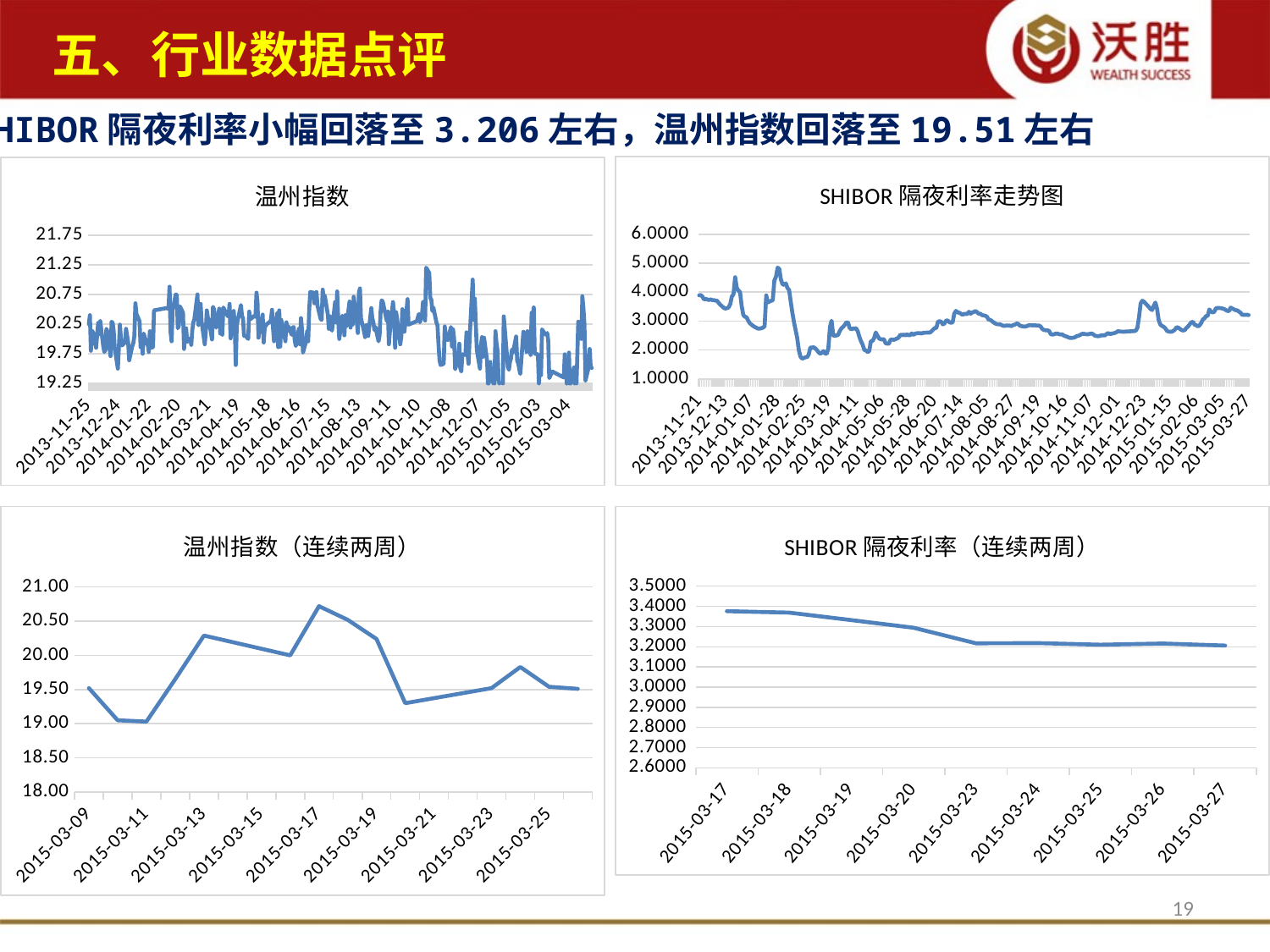

五、行业数据点评

SHIBOR隔夜利率小幅回落至3.206左右，温州指数回落至19.51左右

### Chart: SHIBOR隔夜利率走势图

| Category |  |
|---|---|
| 41599 | 3.889 |
| 41600 | 3.898999999999999 |
| 41603 | 3.847 |
| 41604 | 3.746 |
| 41605 | 3.7640000000000002 |
| 41606 | 3.746 |
| 41607 | 3.726 |
| 41610 | 3.748 |
| 41611 | 3.725 |
| 41612 | 3.723500000000001 |
| 41613 | 3.703 |
| 41614 | 3.7 |
| 41617 | 3.62 |
| 41618 | 3.558 |
| 41619 | 3.51 |
| 41620 | 3.46 |
| 41621 | 3.4320999999999993 |
| 41624 | 3.447 |
| 41625 | 3.4699999999999998 |
| 41626 | 3.588 |
| 41627 | 3.845999999999999 |
| 41628 | 3.927 |
| 41631 | 4.514999999999998 |
| 41632 | 4.144999999999998 |
| 41633 | 4.05 |
| 41634 | 4.001 |
| 41635 | 3.512999999999999 |
| 41638 | 3.205 |
| 41639 | 3.148 |
| 41641 | 3.131 |
| 41642 | 3.006 |
| 41645 | 2.92 |
| 41646 | 2.874999999999999 |
| 41647 | 2.829999999999999 |
| 41648 | 2.794 |
| 41649 | 2.766 |
| 41652 | 2.738 |
| 41653 | 2.7395 |
| 41654 | 2.7513 |
| 41655 | 2.7723 |
| 41656 | 2.8169999999999993 |
| 41659 | 3.888 |
| 41660 | 3.641 |
| 41661 | 3.6759999999999997 |
| 41662 | 3.7 |
| 41663 | 3.7193 |
| 41665 | 4.4 |
| 41666 | 4.534 |
| 41667 | 4.8477 |
| 41668 | 4.8 |
| 41669 | 4.435 |
| 41677 | 4.27 |
| 41678 | 4.25 |
| 41680 | 4.3035 |
| 41681 | 4.137 |
| 41682 | 4.075 |
| 41683 | 3.669 |
| 41684 | 3.278 |
| 41687 | 2.950999999999999 |
| 41688 | 2.68 |
| 41689 | 2.403 |
| 41690 | 1.981 |
| 41691 | 1.764 |
| 41694 | 1.7 |
| 41695 | 1.72 |
| 41696 | 1.75 |
| 41697 | 1.75 |
| 41698 | 1.8457999999999997 |
| 41701 | 2.085 |
| 41702 | 2.083 |
| 41703 | 2.09 |
| 41704 | 2.0547 |
| 41705 | 1.9948 |
| 41708 | 1.919 |
| 41709 | 1.873 |
| 41710 | 1.9000000000000001 |
| 41711 | 1.9600000000000004 |
| 41712 | 1.8765 |
| 41715 | 1.869 |
| 41716 | 2.05 |
| 41717 | 2.8024999999999993 |
| 41718 | 3.0109999999999997 |
| 41719 | 2.5 |
| 41722 | 2.5 |
| 41723 | 2.5 |
| 41724 | 2.52 |
| 41725 | 2.658 |
| 41726 | 2.75 |
| 41729 | 2.8 |
| 41730 | 2.8659999999999997 |
| 41731 | 2.9499999999999997 |
| 41732 | 2.9499999999999997 |
| 41733 | 2.763 |
| 41737 | 2.713 |
| 41738 | 2.74 |
| 41739 | 2.74 |
| 41740 | 2.75 |
| 41743 | 2.639 |
| 41744 | 2.449 |
| 41745 | 2.298 |
| 41746 | 2.181 |
| 41747 | 2.0 |
| 41750 | 1.9800000000000004 |
| 41751 | 1.9262 |
| 41752 | 1.963 |
| 41753 | 2.302999999999999 |
| 41754 | 2.309999999999999 |
| 41757 | 2.4059999999999997 |
| 41758 | 2.604 |
| 41759 | 2.5 |
| 41763 | 2.4 |
| 41764 | 2.3699999999999997 |
| 41765 | 2.3699999999999997 |
| 41766 | 2.3699999999999997 |
| 41767 | 2.23 |
| 41768 | 2.2205 |
| 41771 | 2.2135 |
| 41772 | 2.349999999999999 |
| 41773 | 2.366599999999999 |
| 41774 | 2.349999999999999 |
| 41775 | 2.3699999999999997 |
| 41778 | 2.395999999999999 |
| 41779 | 2.427 |
| 41780 | 2.528 |
| 41781 | 2.51 |
| 41782 | 2.53 |
| 41785 | 2.502499999999999 |
| 41786 | 2.541 |
| 41787 | 2.51 |
| 41788 | 2.51 |
| 41789 | 2.57 |
| 41793 | 2.521 |
| 41794 | 2.561 |
| 41795 | 2.575999999999999 |
| 41796 | 2.5808 |
| 41799 | 2.58 |
| 41800 | 2.57 |
| 41801 | 2.591999999999999 |
| 41802 | 2.597 |
| 41803 | 2.6 |
| 41806 | 2.6 |
| 41807 | 2.6 |
| 41808 | 2.639 |
| 41809 | 2.698 |
| 41810 | 2.759 |
| 41813 | 2.755 |
| 41814 | 2.970999999999999 |
| 41815 | 2.9949999999999997 |
| 41816 | 2.9739999999999998 |
| 41817 | 2.885 |
| 41820 | 2.912999999999999 |
| 41821 | 3.016999999999999 |
| 41822 | 3.02 |
| 41823 | 2.96 |
| 41824 | 2.94 |
| 41827 | 2.951999999999999 |
| 41828 | 3.253 |
| 41829 | 3.350999999999999 |
| 41830 | 3.3 |
| 41831 | 3.285 |
| 41834 | 3.255 |
| 41835 | 3.218 |
| 41836 | 3.2472000000000008 |
| 41837 | 3.2465 |
| 41838 | 3.245 |
| 41841 | 3.317999999999999 |
| 41842 | 3.253 |
| 41843 | 3.295 |
| 41844 | 3.3129999999999993 |
| 41845 | 3.348 |
| 41848 | 3.304 |
| 41849 | 3.2503 |
| 41850 | 3.2502 |
| 41851 | 3.204 |
| 41852 | 3.1959999999999997 |
| 41855 | 3.182 |
| 41856 | 3.145 |
| 41857 | 3.0509999999999997 |
| 41858 | 3.04 |
| 41859 | 3.001 |
| 41862 | 2.954999999999999 |
| 41863 | 2.915999999999999 |
| 41864 | 2.891999999999999 |
| 41865 | 2.888 |
| 41866 | 2.889 |
| 41869 | 2.8579999999999997 |
| 41870 | 2.834999999999999 |
| 41871 | 2.8329999999999993 |
| 41872 | 2.848 |
| 41873 | 2.843 |
| 41876 | 2.8409999999999997 |
| 41877 | 2.823 |
| 41878 | 2.8609999999999998 |
| 41879 | 2.875999999999999 |
| 41880 | 2.908 |
| 41883 | 2.9059999999999997 |
| 41884 | 2.847 |
| 41885 | 2.824 |
| 41886 | 2.814999999999999 |
| 41887 | 2.806999999999999 |
| 41891 | 2.815999999999999 |
| 41892 | 2.838999999999999 |
| 41893 | 2.858999999999999 |
| 41894 | 2.8529999999999993 |
| 41897 | 2.850999999999999 |
| 41898 | 2.8529999999999993 |
| 41899 | 2.847 |
| 41900 | 2.8409999999999997 |
| 41901 | 2.84 |
| 41904 | 2.797 |
| 41905 | 2.7159999999999997 |
| 41906 | 2.691 |
| 41907 | 2.677 |
| 41908 | 2.678 |
| 41910 | 2.658 |
| 41911 | 2.543 |
| 41912 | 2.5324999999999993 |
| 41920 | 2.54 |
| 41921 | 2.5623 |
| 41922 | 2.5665 |
| 41923 | 2.544 |
| 41925 | 2.535999999999999 |
| 41926 | 2.538 |
| 41927 | 2.4979999999999998 |
| 41928 | 2.4739999999999998 |
| 41929 | 2.461 |
| 41932 | 2.428 |
| 41933 | 2.414999999999999 |
| 41934 | 2.418999999999999 |
| 41935 | 2.423 |
| 41936 | 2.4452 |
| 41939 | 2.4821999999999997 |
| 41940 | 2.4909999999999997 |
| 41941 | 2.518 |
| 41942 | 2.554 |
| 41943 | 2.5589999999999997 |
| 41946 | 2.548 |
| 41947 | 2.542 |
| 41948 | 2.542 |
| 41949 | 2.558 |
| 41950 | 2.569 |
| 41953 | 2.5389999999999997 |
| 41954 | 2.492999999999999 |
| 41955 | 2.483 |
| 41956 | 2.472999999999999 |
| 41957 | 2.4859999999999998 |
| 41960 | 2.509 |
| 41961 | 2.503 |
| 41962 | 2.504 |
| 41963 | 2.5389999999999997 |
| 41964 | 2.586 |
| 41967 | 2.554 |
| 41968 | 2.5589999999999997 |
| 41969 | 2.573 |
| 41970 | 2.584 |
| 41971 | 2.608 |
| 41974 | 2.646 |
| 41975 | 2.643 |
| 41976 | 2.634 |
| 41977 | 2.6319999999999997 |
| 41978 | 2.628 |
| 41981 | 2.641 |
| 41982 | 2.64 |
| 41983 | 2.643 |
| 41984 | 2.646 |
| 41985 | 2.651 |
| 41988 | 2.654 |
| 41989 | 2.668 |
| 41990 | 2.766 |
| 41991 | 3.13 |
| 41992 | 3.606 |
| 41995 | 3.702 |
| 41996 | 3.667 |
| 41997 | 3.606 |
| 41998 | 3.549 |
| 41999 | 3.4859999999999998 |
| 42002 | 3.414999999999999 |
| 42003 | 3.38 |
| 42004 | 3.528 |
| 42008 | 3.64 |
| 42009 | 3.421 |
| 42010 | 3.031999999999999 |
| 42011 | 2.881 |
| 42012 | 2.829999999999999 |
| 42013 | 2.8049999999999997 |
| 42016 | 2.753 |
| 42017 | 2.667 |
| 42018 | 2.6359999999999997 |
| 42019 | 2.631 |
| 42020 | 2.633 |
| 42023 | 2.66 |
| 42024 | 2.707 |
| 42025 | 2.7880000000000007 |
| 42026 | 2.771 |
| 42027 | 2.728 |
| 42030 | 2.688 |
| 42031 | 2.674 |
| 42032 | 2.69 |
| 42033 | 2.765 |
| 42034 | 2.8129999999999993 |
| 42037 | 2.889 |
| 42038 | 2.9543999999999997 |
| 42039 | 2.972999999999999 |
| 42040 | 2.8659999999999997 |
| 42041 | 2.855999999999999 |
| 42044 | 2.811999999999999 |
| 42045 | 2.851999999999999 |
| 42046 | 2.931999999999999 |
| 42047 | 3.058 |
| 42048 | 3.0909999999999997 |
| 42050 | 3.175 |
| 42051 | 3.182 |
| 42052 | 3.4 |
| 42060 | 3.328 |
| 42061 | 3.298 |
| 42062 | 3.317999999999999 |
| 42063 | 3.441 |
| 42065 | 3.452999999999999 |
| 42066 | 3.4499999999999997 |
| 42067 | 3.4459999999999997 |
| 42068 | 3.432999999999999 |
| 42069 | 3.415999999999999 |
| 42072 | 3.381 |
| 42073 | 3.349999999999999 |
| 42074 | 3.347 |
| 42075 | 3.4644 |
| 42076 | 3.435999999999999 |
| 42079 | 3.403 |
| 42080 | 3.375999999999999 |
| 42081 | 3.3689999999999998 |
| 42082 | 3.331999999999999 |
| 42083 | 3.294 |
| 42086 | 3.217 |
| 42087 | 3.218 |
| 42088 | 3.21 |
| 42089 | 3.2159999999999997 |
| 42090 | 3.206 |

### Chart: 温州指数

| Category |  |
|---|---|
| 41603 | 20.25 |
| 41604 | 20.4 |
| 41605 | 19.8 |
| 41606 | 20.14 |
| 41607 | 20.110000000000007 |
| 41610 | 19.85 |
| 41611 | 20.07 |
| 41612 | 20.27 |
| 41613 | 20.07999999999999 |
| 41614 | 20.3 |
| 41617 | 19.87 |
| 41618 | 19.779999999999994 |
| 41619 | 19.81 |
| 41620 | 20.170000000000005 |
| 41621 | 20.12 |
| 41624 | 19.71 |
| 41625 | 20.29 |
| 41626 | 20.27 |
| 41627 | 20.130000000000006 |
| 41628 | 19.85 |
| 41631 | 19.5 |
| 41632 | 19.85 |
| 41633 | 20.23999999999999 |
| 41634 | 20.0 |
| 41635 | 19.89 |
| 41638 | 19.939999999999994 |
| 41639 | 20.170000000000005 |
| 41641 | 19.939999999999994 |
| 41642 | 19.64 |
| 41645 | 19.88 |
| 41646 | 19.93 |
| 41647 | 20.05 |
| 41648 | 20.6 |
| 41649 | 20.42 |
| 41652 | 20.3 |
| 41653 | 19.86 |
| 41654 | 20.02 |
| 41655 | 19.75 |
| 41656 | 20.09 |
| 41659 | 19.92 |
| 41660 | 19.9 |
| 41661 | 19.779999999999994 |
| 41662 | 20.130000000000006 |
| 41663 | 19.85 |
| 41665 | 19.86 |
| 41666 | 20.479999999999993 |
| 41678 | 20.52 |
| 41680 | 20.51 |
| 41681 | 20.88 |
| 41682 | 20.12 |
| 41683 | 19.959999999999994 |
| 41684 | 20.49 |
| 41687 | 20.75 |
| 41688 | 20.74 |
| 41689 | 20.18 |
| 41690 | 20.22 |
| 41691 | 20.55 |
| 41694 | 20.439999999999994 |
| 41695 | 19.82999999999999 |
| 41696 | 20.06 |
| 41697 | 20.18 |
| 41698 | 19.95 |
| 41701 | 20.010000000000005 |
| 41702 | 19.9 |
| 41703 | 20.15 |
| 41704 | 20.279999999999994 |
| 41705 | 20.32999999999999 |
| 41708 | 20.75 |
| 41709 | 20.23 |
| 41710 | 20.279999999999994 |
| 41711 | 20.59 |
| 41712 | 20.29 |
| 41715 | 19.91 |
| 41716 | 20.110000000000007 |
| 41717 | 20.479999999999993 |
| 41718 | 20.36 |
| 41719 | 20.32 |
| 41722 | 19.989999999999984 |
| 41723 | 20.54 |
| 41724 | 20.5 |
| 41725 | 20.3 |
| 41726 | 20.19 |
| 41729 | 20.51 |
| 41730 | 20.09 |
| 41731 | 20.21 |
| 41732 | 20.07 |
| 41733 | 20.53 |
| 41737 | 20.39 |
| 41738 | 20.38 |
| 41739 | 20.59 |
| 41740 | 20.010000000000005 |
| 41743 | 20.47 |
| 41744 | 20.23999999999999 |
| 41745 | 19.56 |
| 41746 | 20.23999999999999 |
| 41747 | 20.32 |
| 41750 | 20.57 |
| 41751 | 20.39 |
| 41752 | 20.35 |
| 41753 | 20.05 |
| 41754 | 20.06 |
| 41757 | 20.0 |
| 41758 | 20.459999999999994 |
| 41759 | 20.32999999999999 |
| 41763 | 20.39 |
| 41764 | 20.37 |
| 41765 | 20.779999999999994 |
| 41766 | 20.62 |
| 41767 | 20.02 |
| 41768 | 20.16 |
| 41771 | 20.41 |
| 41772 | 19.939999999999994 |
| 41773 | 20.2 |
| 41774 | 20.22 |
| 41775 | 20.25 |
| 41778 | 20.29 |
| 41779 | 20.32 |
| 41780 | 20.49 |
| 41781 | 20.19 |
| 41782 | 19.959999999999994 |
| 41785 | 20.43 |
| 41786 | 19.86 |
| 41787 | 20.479999999999993 |
| 41788 | 19.87 |
| 41789 | 20.32 |
| 41793 | 19.959999999999994 |
| 41794 | 20.279999999999994 |
| 41795 | 20.130000000000006 |
| 41796 | 20.21 |
| 41799 | 20.07 |
| 41800 | 20.19 |
| 41801 | 20.2 |
| 41802 | 19.97 |
| 41803 | 19.88 |
| 41806 | 20.170000000000005 |
| 41807 | 19.91 |
| 41808 | 20.35 |
| 41809 | 20.16 |
| 41810 | 19.77 |
| 41813 | 19.959999999999994 |
| 41814 | 20.130000000000006 |
| 41815 | 19.959999999999994 |
| 41816 | 20.49 |
| 41817 | 20.79 |
| 41820 | 20.779999999999994 |
| 41821 | 20.6 |
| 41822 | 20.7 |
| 41823 | 20.79 |
| 41824 | 20.56 |
| 41827 | 20.34 |
| 41828 | 20.32 |
| 41829 | 20.830000000000005 |
| 41830 | 20.68 |
| 41831 | 20.73 |
| 41834 | 20.41 |
| 41835 | 20.170000000000005 |
| 41836 | 20.38 |
| 41837 | 20.21 |
| 41838 | 20.14 |
| 41841 | 20.62 |
| 41842 | 20.279999999999994 |
| 41843 | 20.8 |
| 41844 | 20.34 |
| 41845 | 20.0 |
| 41848 | 20.39 |
| 41849 | 20.32999999999999 |
| 41850 | 20.06 |
| 41851 | 20.4 |
| 41852 | 20.22 |
| 41855 | 20.630000000000006 |
| 41856 | 20.19 |
| 41857 | 20.47 |
| 41858 | 20.23999999999999 |
| 41859 | 20.71 |
| 41862 | 20.29 |
| 41863 | 20.1 |
| 41864 | 20.779999999999994 |
| 41865 | 20.85 |
| 41866 | 20.35 |
| 41869 | 20.12 |
| 41870 | 20.03 |
| 41871 | 20.23 |
| 41872 | 20.23 |
| 41873 | 20.05 |
| 41876 | 20.52 |
| 41877 | 20.35 |
| 41878 | 20.279999999999994 |
| 41879 | 20.15 |
| 41880 | 20.2 |
| 41883 | 19.959999999999994 |
| 41884 | 20.06 |
| 41885 | 20.459999999999994 |
| 41886 | 20.650000000000006 |
| 41887 | 20.630000000000006 |
| 41891 | 20.3 |
| 41892 | 20.459999999999994 |
| 41893 | 19.91 |
| 41894 | 20.14 |
| 41897 | 20.62 |
| 41898 | 20.43 |
| 41899 | 19.85 |
| 41900 | 20.45 |
| 41901 | 20.32999999999999 |
| 41904 | 19.91 |
| 41905 | 20.04 |
| 41906 | 20.5 |
| 41907 | 20.29 |
| 41908 | 20.12 |
| 41910 | 20.47 |
| 41911 | 20.67 |
| 41912 | 20.23999999999999 |
| 41920 | 20.3 |
| 41921 | 20.36 |
| 41922 | 20.42 |
| 41923 | 20.279999999999994 |
| 41925 | 20.41 |
| 41926 | 20.62 |
| 41927 | 20.42 |
| 41928 | 20.31 |
| 41929 | 21.2 |
| 41932 | 21.110000000000007 |
| 41933 | 20.69 |
| 41934 | 20.66 |
| 41935 | 20.47 |
| 41936 | 20.53 |
| 41939 | 20.27 |
| 41940 | 20.23 |
| 41941 | 19.9 |
| 41942 | 19.64 |
| 41943 | 19.56 |
| 41946 | 19.57999999999999 |
| 41947 | 20.21 |
| 41948 | 20.07 |
| 41949 | 19.989999999999984 |
| 41950 | 19.979999999999993 |
| 41953 | 20.2 |
| 41954 | 19.87 |
| 41955 | 20.16 |
| 41956 | 20.010000000000005 |
| 41957 | 19.489999999999984 |
| 41960 | 19.670000000000005 |
| 41961 | 19.92 |
| 41962 | 19.510000000000005 |
| 41963 | 19.45 |
| 41964 | 19.73999999999999 |
| 41967 | 19.73 |
| 41968 | 20.110000000000007 |
| 41969 | 19.75 |
| 41970 | 19.57999999999999 |
| 41971 | 20.0 |
| 41974 | 21.0 |
| 41975 | 20.32 |
| 41976 | 20.68 |
| 41977 | 20.25 |
| 41978 | 19.81 |
| 41981 | 19.5 |
| 41982 | 19.9 |
| 41983 | 20.03 |
| 41984 | 19.7 |
| 41985 | 20.02 |
| 41988 | 19.62 |
| 41989 | 19.1 |
| 41990 | 19.489999999999984 |
| 41991 | 19.610000000000007 |
| 41992 | 19.32999999999999 |
| 41995 | 19.21 |
| 41996 | 20.130000000000006 |
| 41997 | 19.93 |
| 41998 | 19.8 |
| 41999 | 19.31 |
| 42002 | 19.06 |
| 42003 | 19.05 |
| 42004 | 20.38 |
| 42008 | 19.53 |
| 42009 | 19.479999999999993 |
| 42010 | 19.610000000000007 |
| 42011 | 19.670000000000005 |
| 42012 | 19.82 |
| 42013 | 19.77 |
| 42016 | 20.04 |
| 42017 | 19.630000000000006 |
| 42018 | 19.59 |
| 42019 | 19.489999999999984 |
| 42020 | 19.41 |
| 42023 | 20.12 |
| 42024 | 19.91 |
| 42025 | 20.09 |
| 42026 | 19.779999999999994 |
| 42027 | 20.130000000000006 |
| 42030 | 19.73 |
| 42031 | 20.439999999999994 |
| 42032 | 20.36 |
| 42033 | 20.53 |
| 42034 | 19.75 |
| 42037 | 19.73999999999999 |
| 42038 | 19.25 |
| 42039 | 19.55 |
| 42040 | 19.39 |
| 42041 | 20.16 |
| 42044 | 20.07999999999999 |
| 42045 | 20.07 |
| 42046 | 20.1 |
| 42047 | 19.97 |
| 42048 | 19.34 |
| 42051 | 19.45 |
| 42062 | 19.35 |
| 42063 | 19.73999999999999 |
| 42065 | 19.22 |
| 42066 | 19.479999999999993 |
| 42067 | 19.77 |
| 42068 | 19.12 |
| 42069 | 19.31 |
| 42072 | 19.52 |
| 42073 | 19.05 |
| 42074 | 19.03 |
| 42075 | 19.65 |
| 42076 | 20.29 |
| 42079 | 20.0 |
| 42080 | 20.72 |
| 42081 | 20.52 |
| 42082 | 20.23999999999999 |
| 42083 | 19.3 |
| 42086 | 19.52 |
| 42087 | 19.82999999999999 |
| 42088 | 19.54 |
| 42089 | 19.510000000000005 |

### Chart: 温州指数（连续两周）

| Category |  |
|---|---|
| 42072 | 19.52 |
| 42073 | 19.05 |
| 42074 | 19.03 |
| 42075 | 19.65 |
| 42076 | 20.29 |
| 42079 | 20.0 |
| 42080 | 20.72 |
| 42081 | 20.52 |
| 42082 | 20.23999999999999 |
| 42083 | 19.3 |
| 42086 | 19.52 |
| 42087 | 19.82999999999999 |
| 42088 | 19.54 |
| 42089 | 19.510000000000005 |

### Chart: SHIBOR隔夜利率（连续两周）

| Category |  |
|---|---|
| 42080 | 3.375999999999999 |
| 42081 | 3.3689999999999998 |
| 42082 | 3.331999999999999 |
| 42083 | 3.294 |
| 42086 | 3.217 |
| 42087 | 3.218 |
| 42088 | 3.21 |
| 42089 | 3.2159999999999997 |
| 42090 | 3.206 |
19